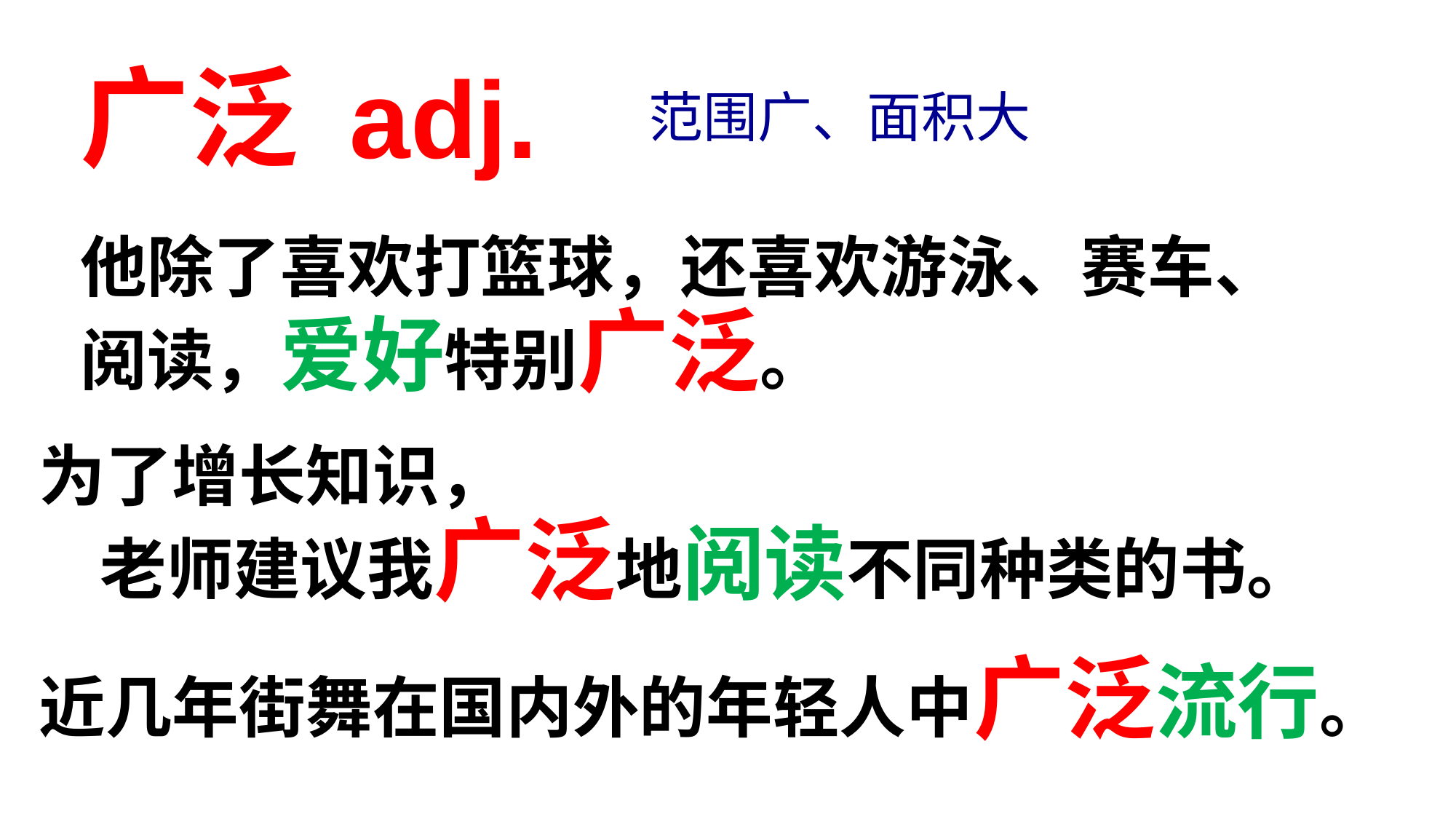

# 广泛 adj.
范围广、面积大
他除了喜欢打篮球，还喜欢游泳、赛车、阅读，爱好特别广泛。
为了增长知识，
   老师建议我广泛地阅读不同种类的书。
近几年街舞在国内外的年轻人中广泛流行。